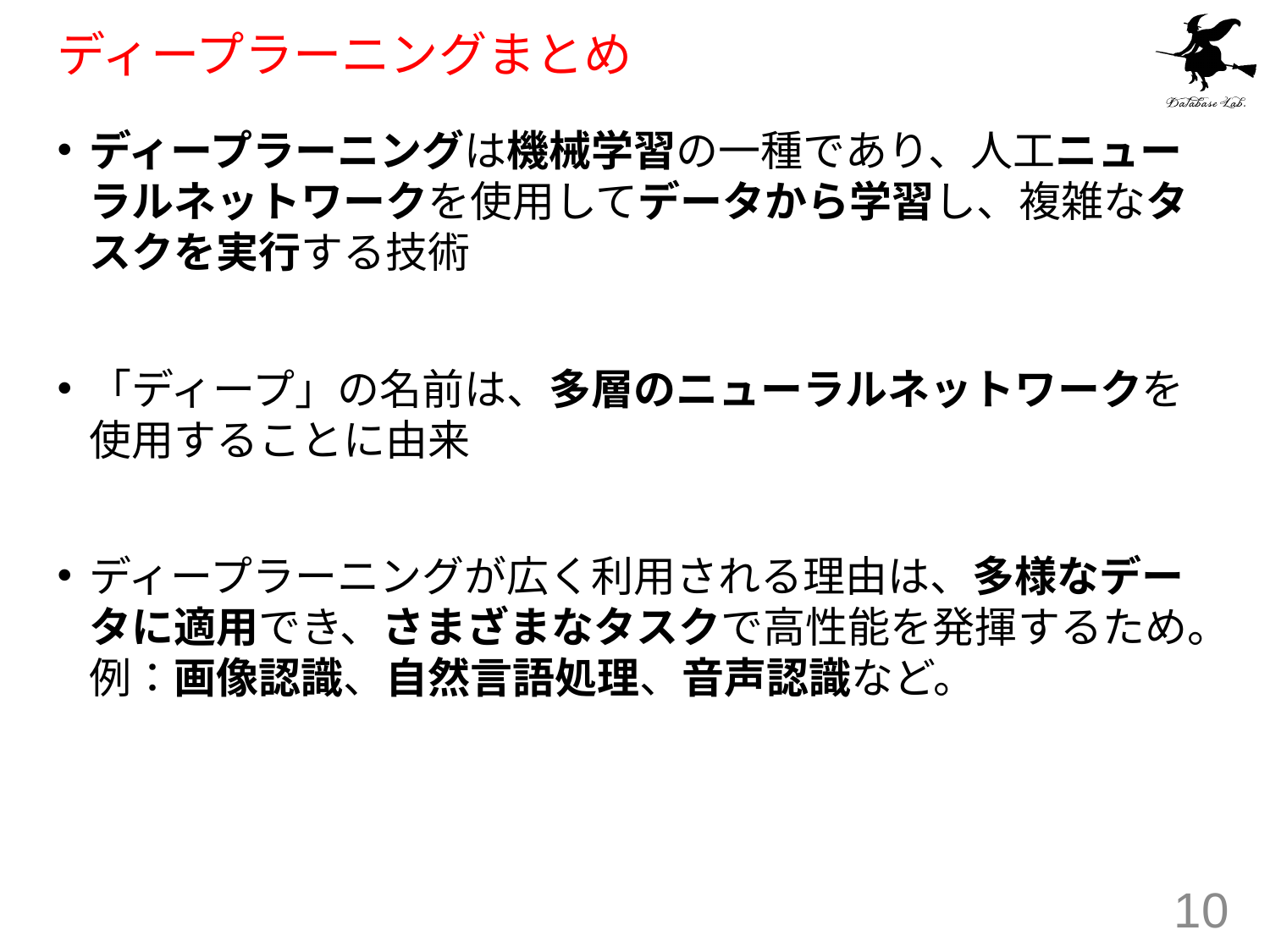

# ディープラーニングまとめ
ディープラーニングは機械学習の一種であり、人工ニューラルネットワークを使用してデータから学習し、複雑なタスクを実行する技術

「ディープ」の名前は、多層のニューラルネットワークを使用することに由来

ディープラーニングが広く利用される理由は、多様なデータに適用でき、さまざまなタスクで高性能を発揮するため。例：画像認識、自然言語処理、音声認識など。
10